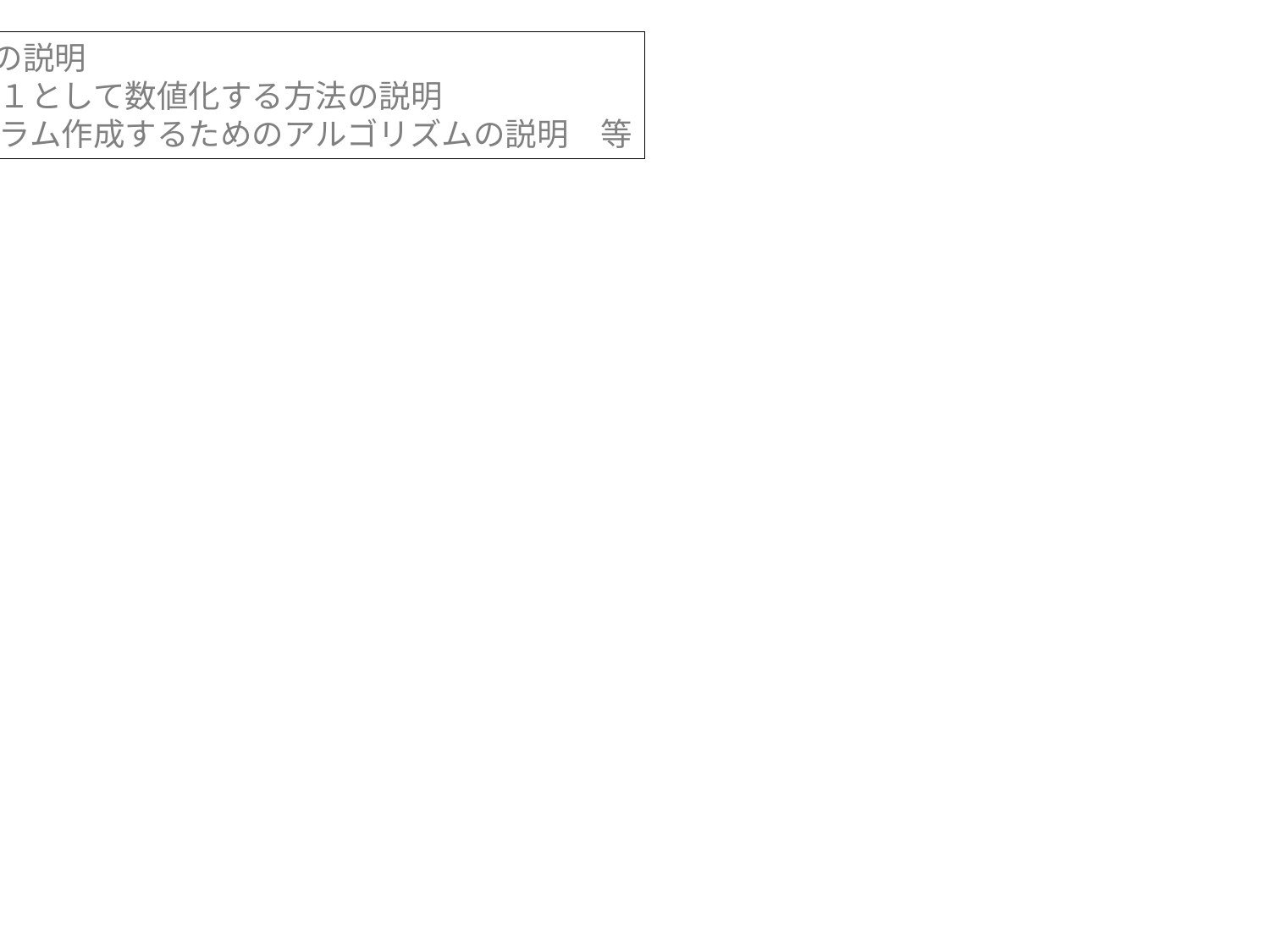

特徴量１の説明
特徴量１として数値化する方法の説明
プログラム作成するためのアルゴリズムの説明　等